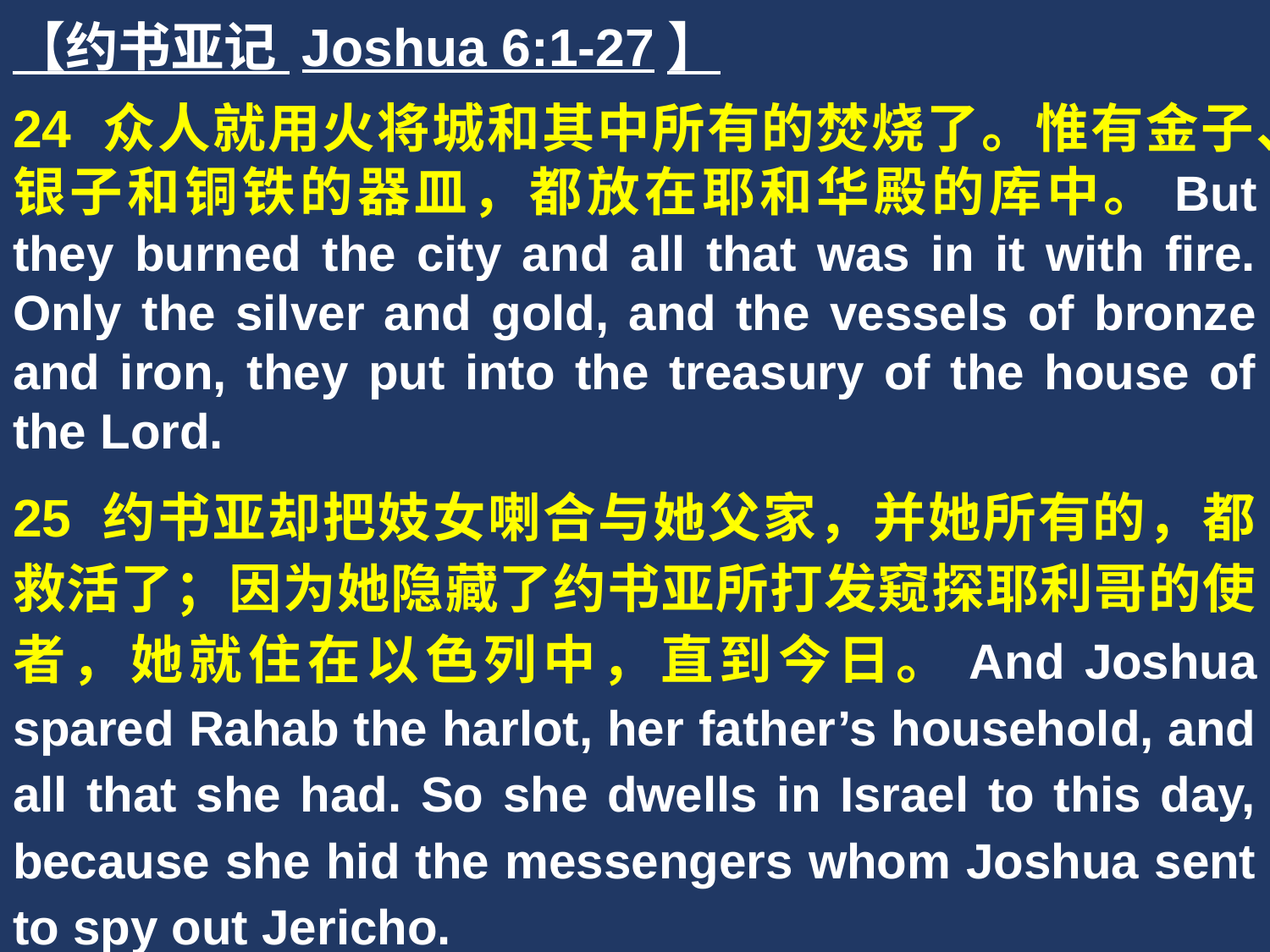

【约书亚记 Joshua 6:1-27】
24 众人就用火将城和其中所有的焚烧了。惟有金子、银子和铜铁的器皿，都放在耶和华殿的库中。But they burned the city and all that was in it with fire. Only the silver and gold, and the vessels of bronze and iron, they put into the treasury of the house of the Lord.
25 约书亚却把妓女喇合与她父家，并她所有的，都救活了；因为她隐藏了约书亚所打发窥探耶利哥的使者，她就住在以色列中，直到今日。And Joshua spared Rahab the harlot, her father’s household, and all that she had. So she dwells in Israel to this day, because she hid the messengers whom Joshua sent to spy out Jericho.